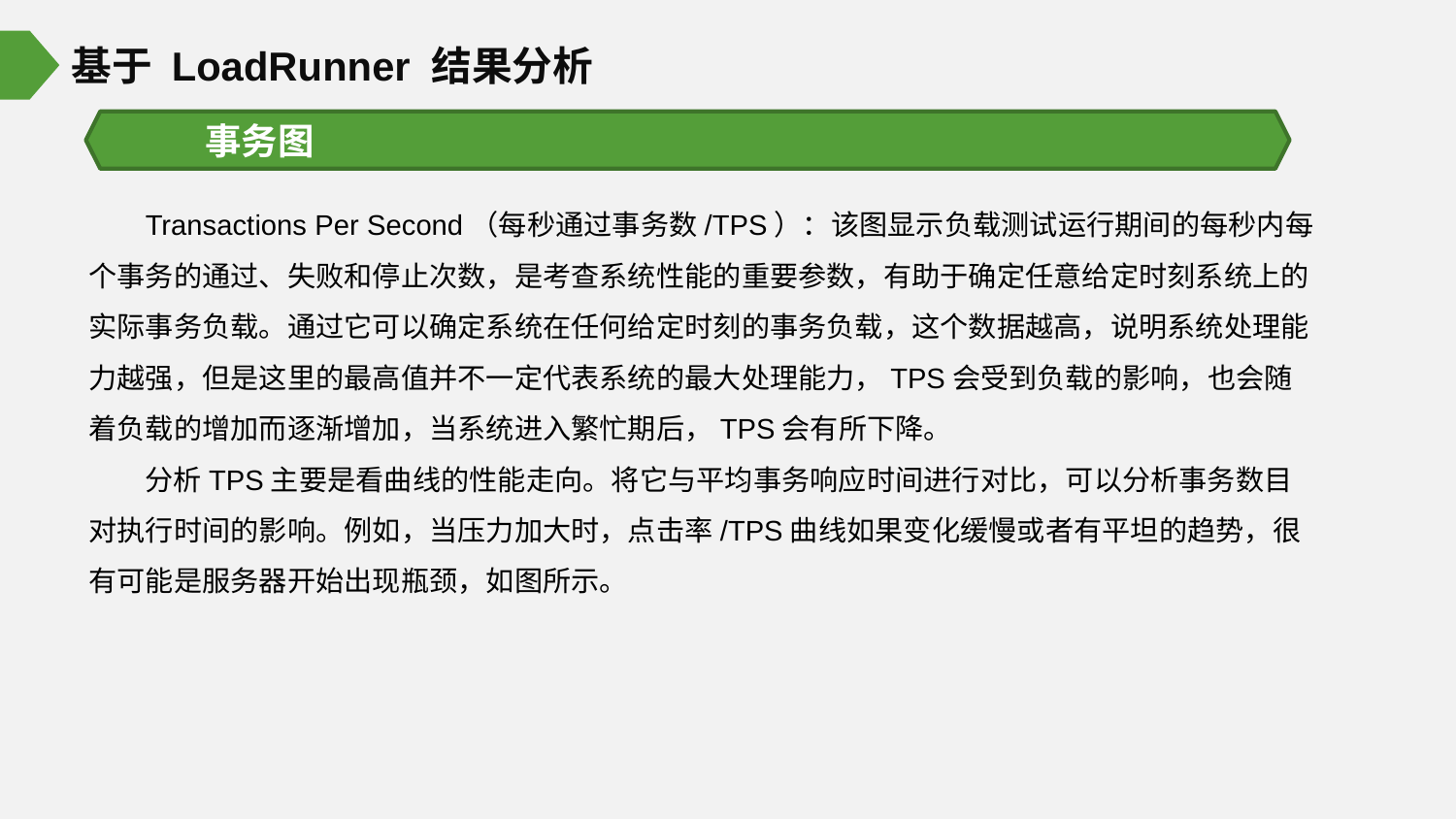

基于 LoadRunner 结果分析
事务图
Transactions Per Second（每秒通过事务数/TPS）：该图显示负载测试运行期间的每秒内每个事务的通过、失败和停止次数，是考查系统性能的重要参数，有助于确定任意给定时刻系统上的实际事务负载。通过它可以确定系统在任何给定时刻的事务负载，这个数据越高，说明系统处理能力越强，但是这里的最高值并不一定代表系统的最大处理能力，TPS会受到负载的影响，也会随着负载的增加而逐渐增加，当系统进入繁忙期后，TPS会有所下降。
分析TPS主要是看曲线的性能走向。将它与平均事务响应时间进行对比，可以分析事务数目对执行时间的影响。例如，当压力加大时，点击率/TPS曲线如果变化缓慢或者有平坦的趋势，很有可能是服务器开始出现瓶颈，如图所示。